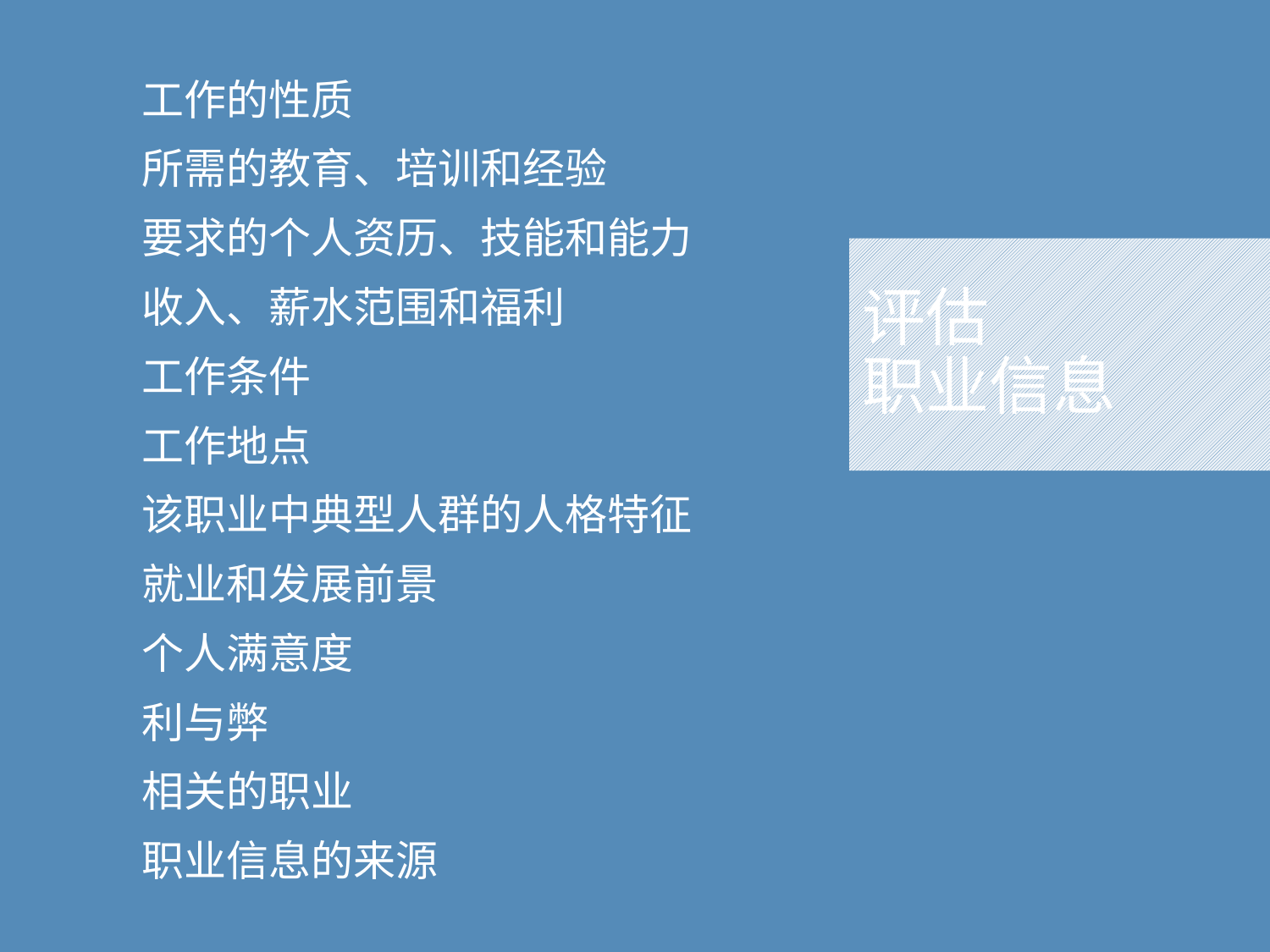

工作的性质
所需的教育、培训和经验
要求的个人资历、技能和能力
收入、薪水范围和福利
工作条件
工作地点
该职业中典型人群的人格特征
就业和发展前景
个人满意度
利与弊
相关的职业
职业信息的来源
# 评估 职业信息